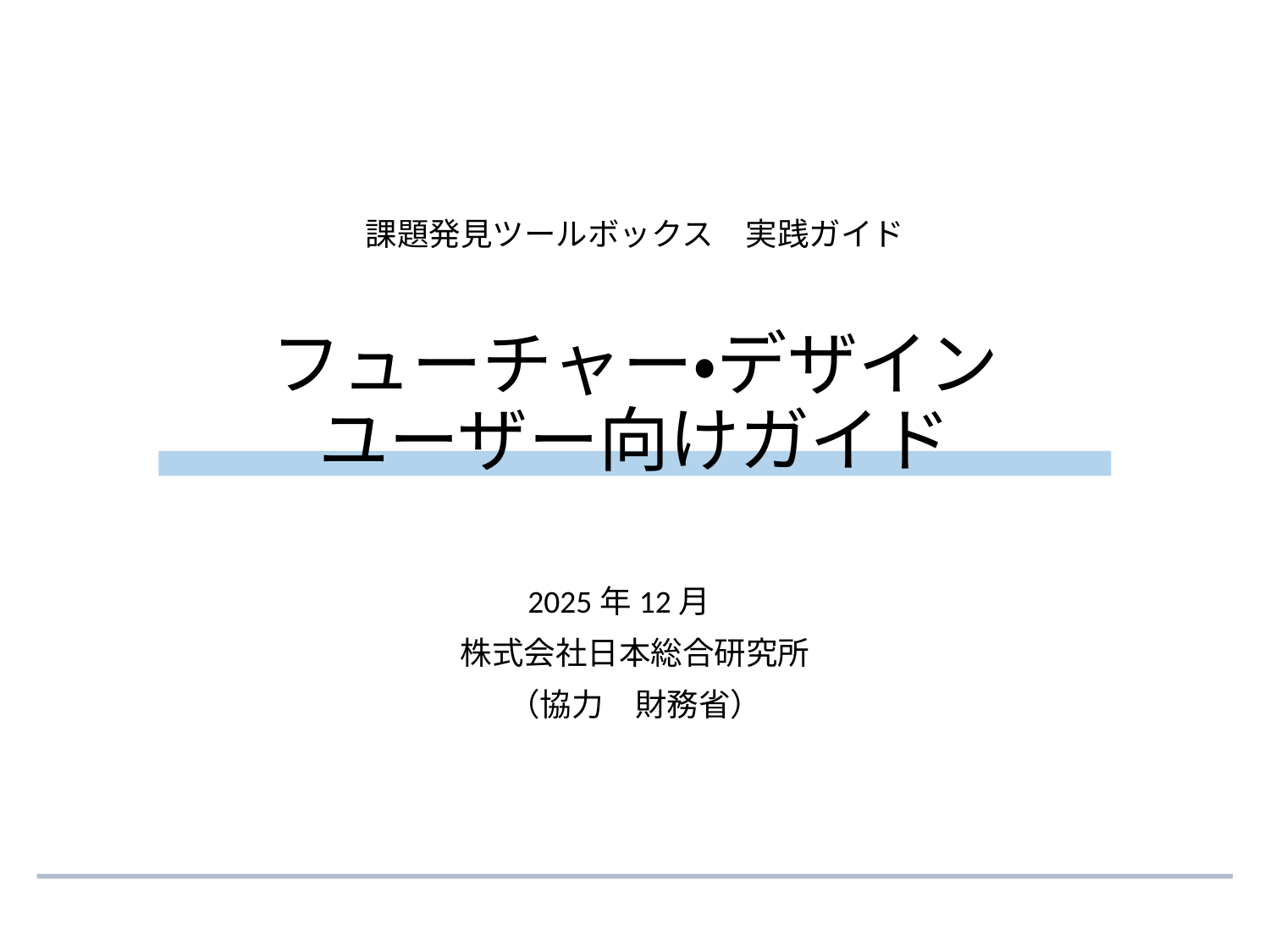

# 課題発見ツールボックス　実践ガイド フューチャー・デザイン ユーザー向けガイド
2025年12月
株式会社日本総合研究所
（協力　財務省）